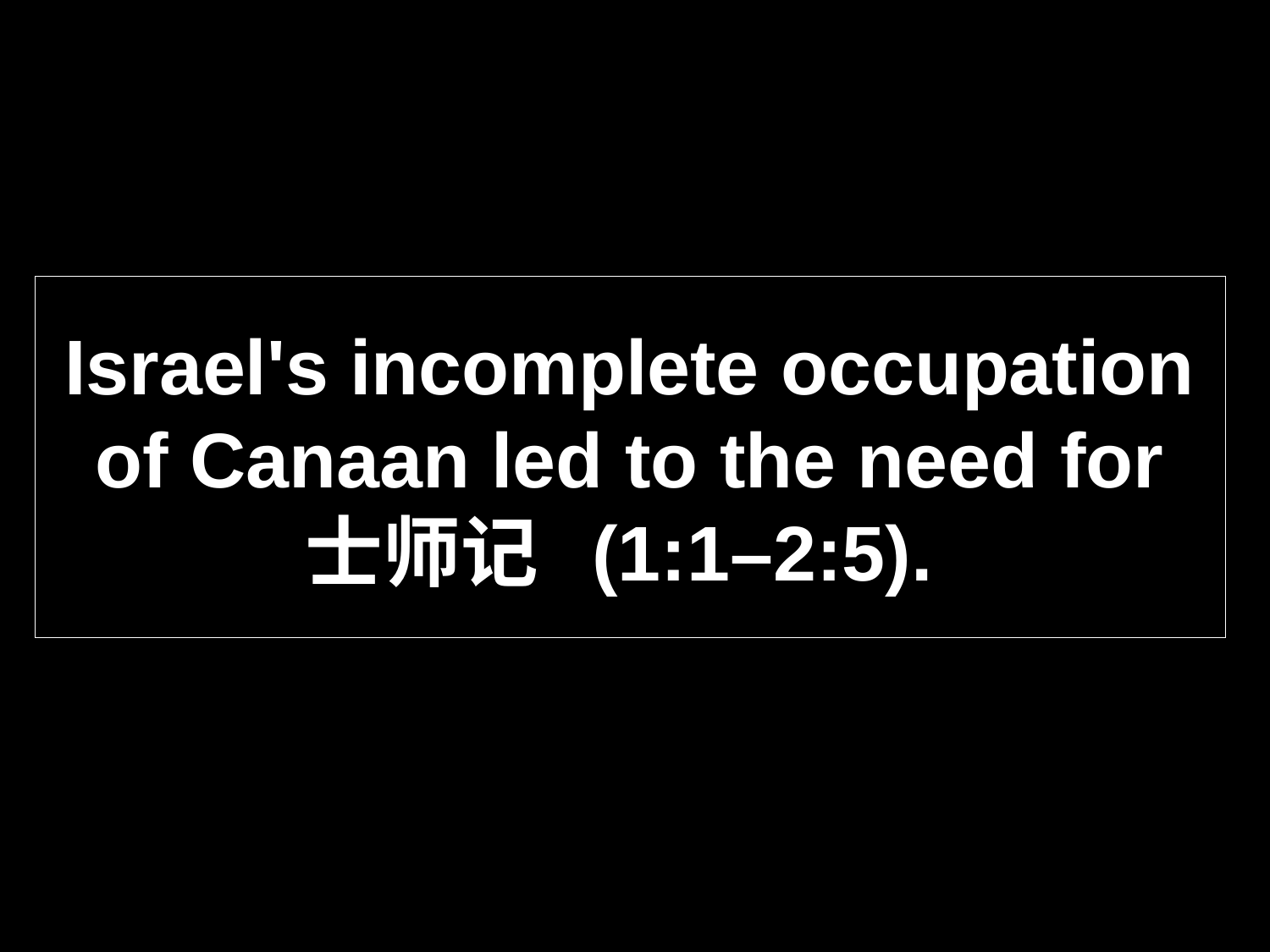

# Israel's incomplete occupation of Canaan led to the need for 士师记  (1:1–2:5).